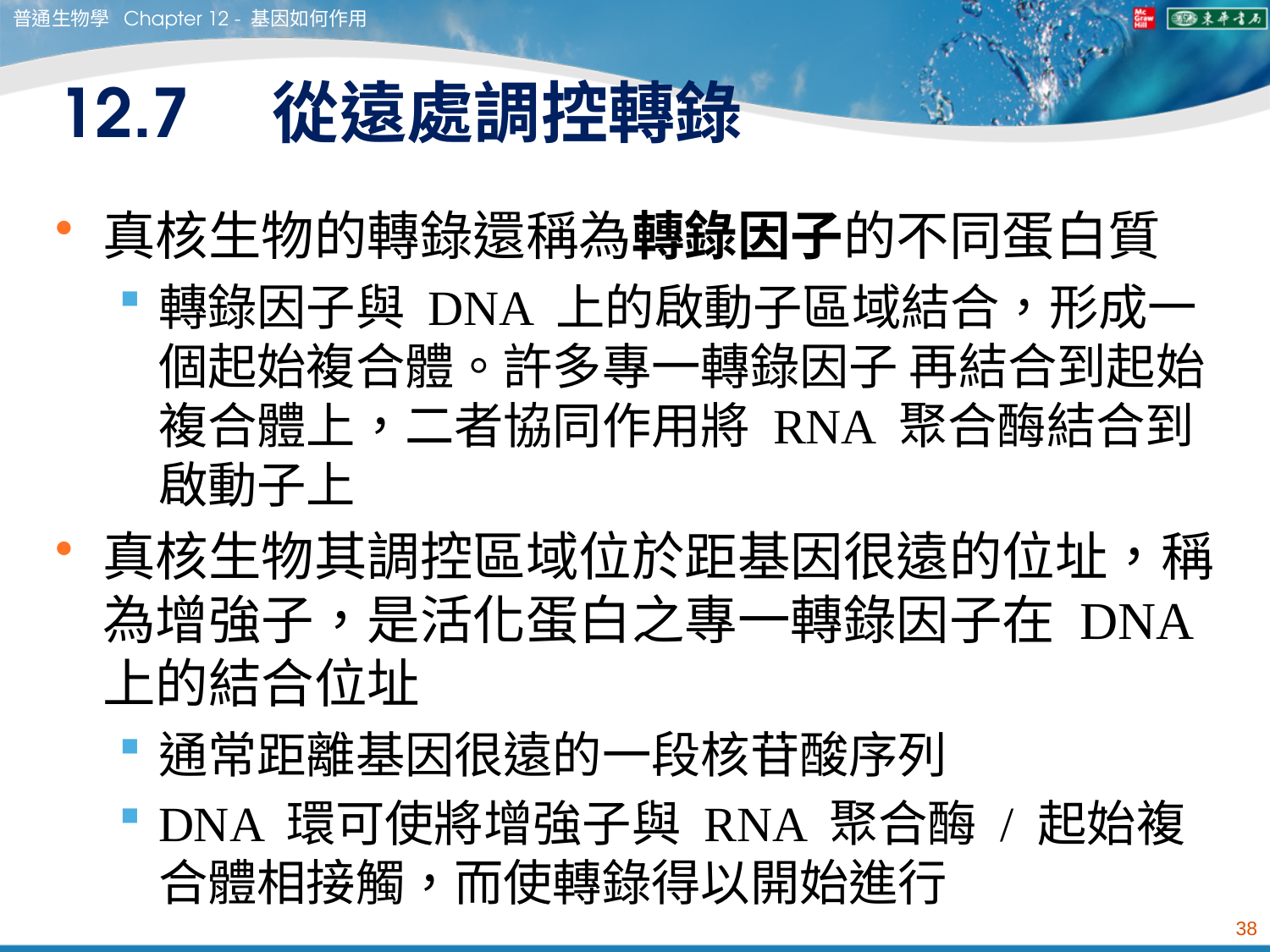

普通生物學  Chapter 12 - 基因如何作用
# 12.7　從遠處調控轉錄
真核生物的轉錄還稱為轉錄因子的不同蛋白質
轉錄因子與 DNA 上的啟動子區域結合，形成一個起始複合體。許多專一轉錄因子 再結合到起始複合體上，二者協同作用將 RNA 聚合酶結合到啟動子上
真核生物其調控區域位於距基因很遠的位址，稱為增強子，是活化蛋白之專一轉錄因子在 DNA 上的結合位址
通常距離基因很遠的一段核苷酸序列
DNA 環可使將增強子與 RNA 聚合酶 / 起始複合體相接觸，而使轉錄得以開始進行
38